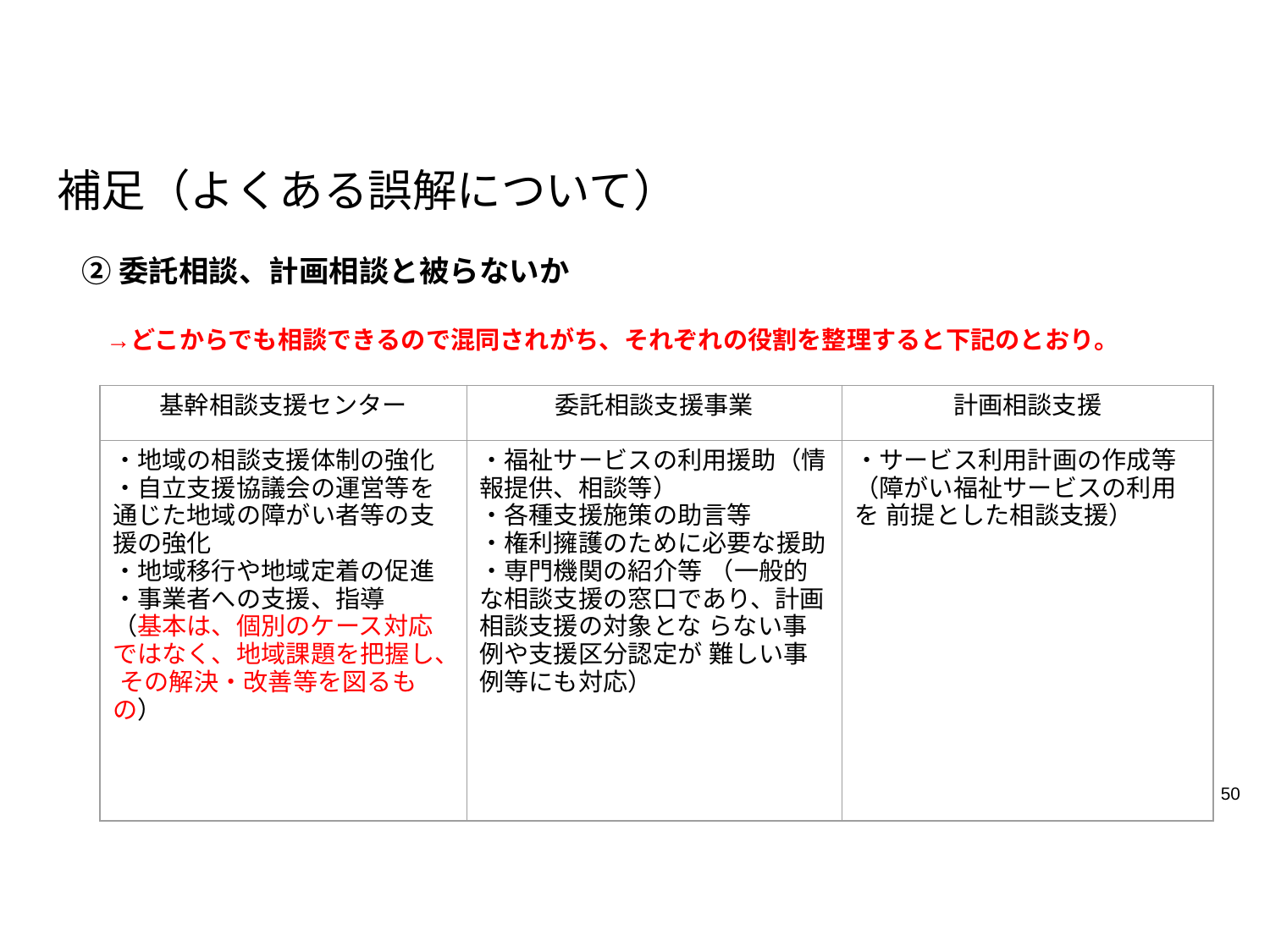

# 補足（よくある誤解について）
②委託相談、計画相談と被らないか

　→どこからでも相談できるので混同されがち、それぞれの役割を整理すると下記のとおり。
| 基幹相談支援センター | 委託相談支援事業 | 計画相談支援 |
| --- | --- | --- |
| ・地域の相談支援体制の強化 ・自立支援協議会の運営等を通じた地域の障がい者等の支援の強化 ・地域移行や地域定着の促進 ・事業者への支援、指導 （基本は、個別のケース対応ではなく、地域課題を把握し、 その解決・改善等を図るもの） | ・福祉サービスの利用援助（情 報提供、相談等） ・各種支援施策の助言等 ・権利擁護のために必要な援助 ・専門機関の紹介等 （一般的な相談支援の窓口であり、計画相談支援の対象とな らない事例や支援区分認定が 難しい事例等にも対応） | ・サービス利用計画の作成等 （障がい福祉サービスの利用を 前提とした相談支援） |
50